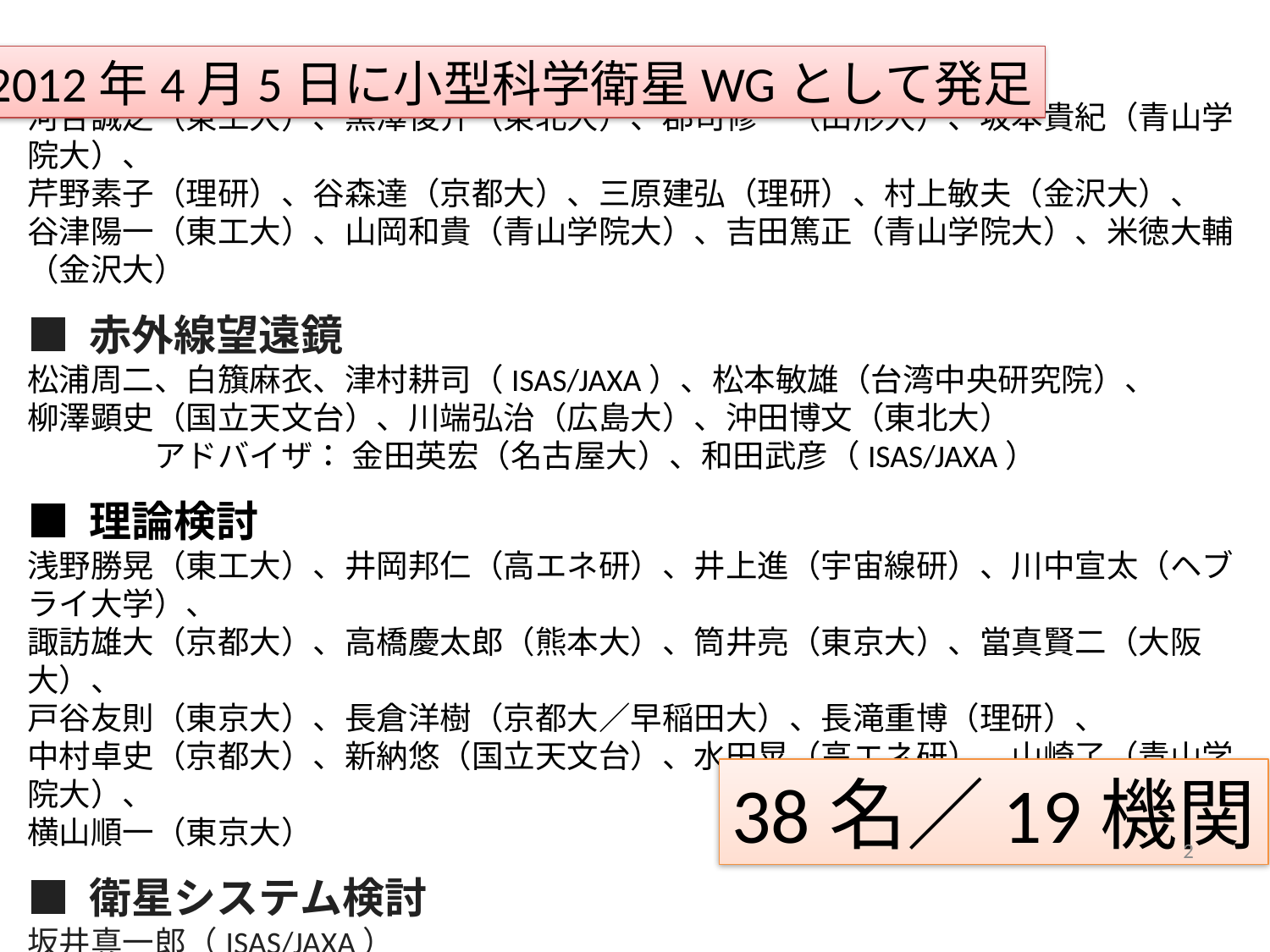

2012年4月5日に小型科学衛星WGとして発足
■ X線・ガンマ線検出器
河合誠之（東工大）、黒澤俊介（東北大）、郡司修一（山形大）、坂本貴紀（青山学院大）、
芹野素子（理研）、谷森達（京都大）、三原建弘（理研）、村上敏夫（金沢大）、
谷津陽一（東工大）、山岡和貴（青山学院大）、吉田篤正（青山学院大）、米徳大輔（金沢大）

■ 赤外線望遠鏡
松浦周二、白籏麻衣、津村耕司（ISAS/JAXA）、松本敏雄（台湾中央研究院）、
柳澤顕史（国立天文台）、川端弘治（広島大）、沖田博文（東北大）
　　　　アドバイザ： 金田英宏（名古屋大）、和田武彦（ISAS/JAXA）

■ 理論検討
浅野勝晃（東工大）、井岡邦仁（高エネ研）、井上進（宇宙線研）、川中宣太（ヘブライ大学）、
諏訪雄大（京都大）、高橋慶太郎（熊本大）、筒井亮（東京大）、當真賢二（大阪大）、
戸谷友則（東京大）、長倉洋樹（京都大／早稲田大）、長滝重博（理研）、
中村卓史（京都大）、新納悠（国立天文台）、水田晃（高エネ研）、山崎了（青山学院大）、
横山順一（東京大）

■ 衛星システム検討
坂井真一郎（ISAS/JAXA）
38名／19機関
2